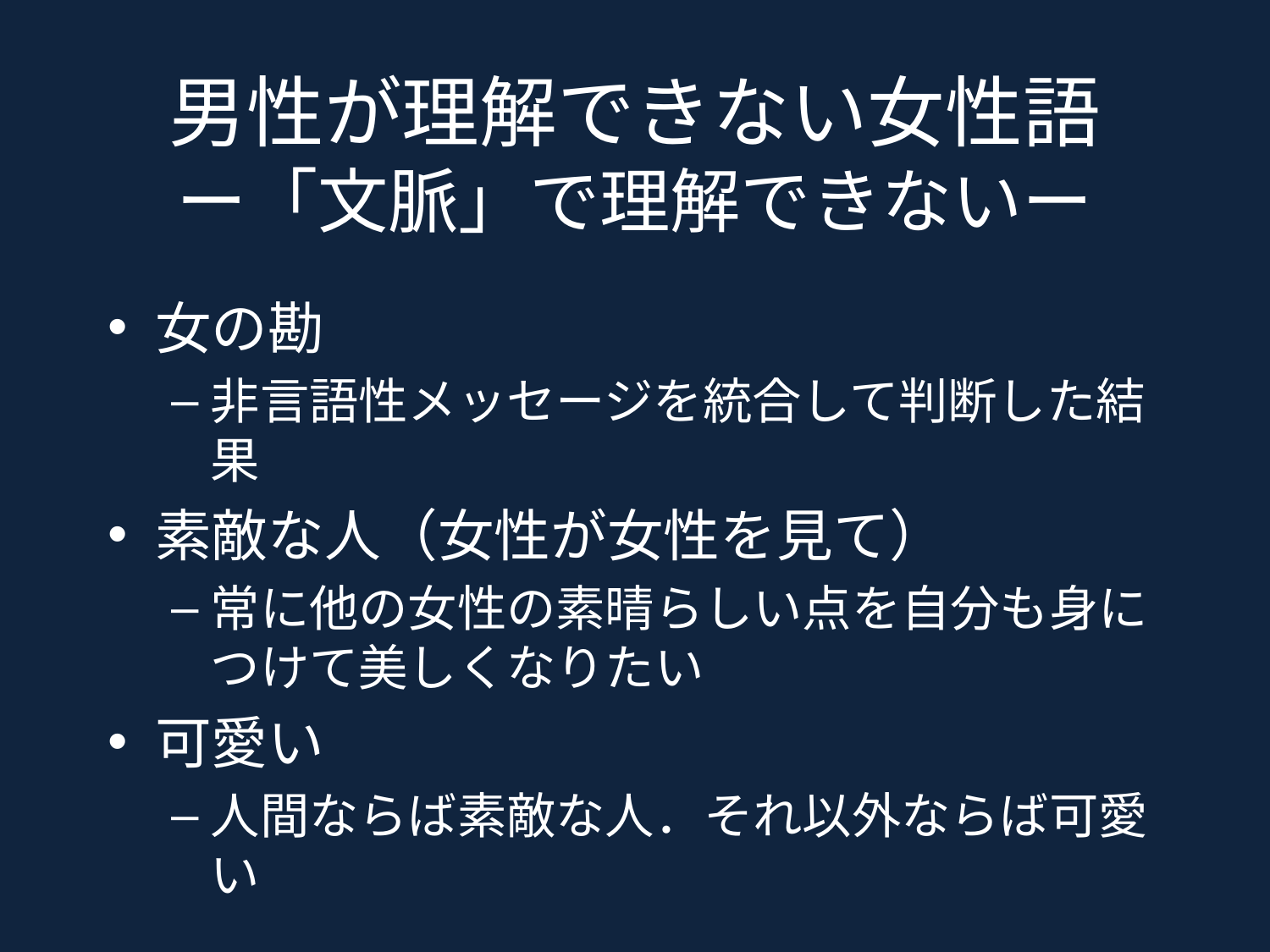

# 男性が理解できない女性語 ー「文脈」で理解できないー
女の勘
非言語性メッセージを統合して判断した結果
素敵な人（女性が女性を見て）
常に他の女性の素晴らしい点を自分も身につけて美しくなりたい
可愛い
人間ならば素敵な人．それ以外ならば可愛い